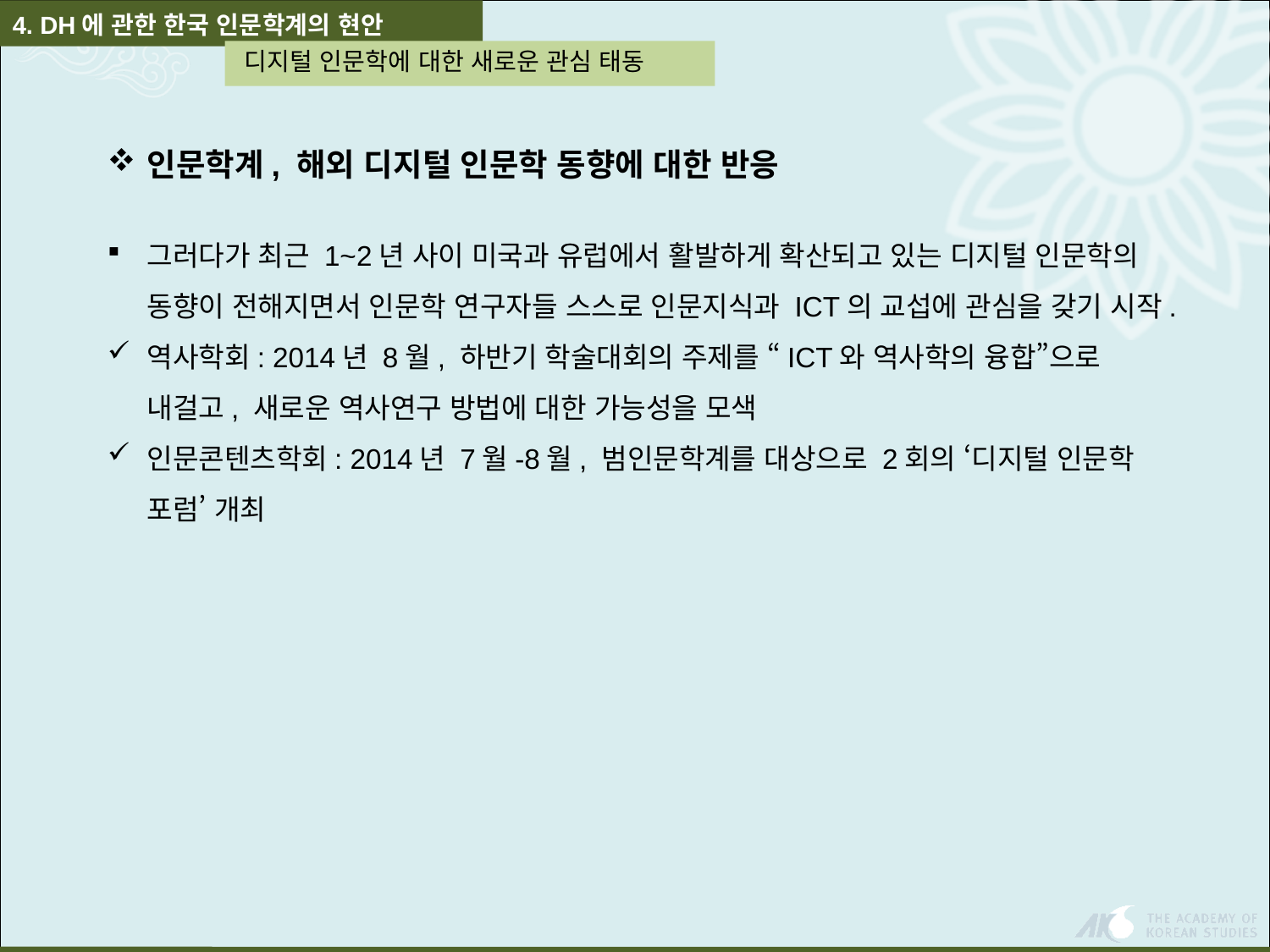

4. DH에 관한 한국 인문학계의 현안
 디지털 인문학에 대한 새로운 관심 태동

인문학계, 해외 디지털 인문학 동향에 대한 반응

그러다가 최근 1~2년 사이 미국과 유럽에서 활발하게 확산되고 있는 디지털 인문학의 동향이 전해지면서 인문학 연구자들 스스로 인문지식과 ICT의 교섭에 관심을 갖기 시작.
역사학회: 2014년 8월, 하반기 학술대회의 주제를 “ICT와 역사학의 융합”으로 내걸고, 새로운 역사연구 방법에 대한 가능성을 모색
인문콘텐츠학회: 2014년 7월-8월, 범인문학계를 대상으로 2회의 ‘디지털 인문학 포럼’ 개최